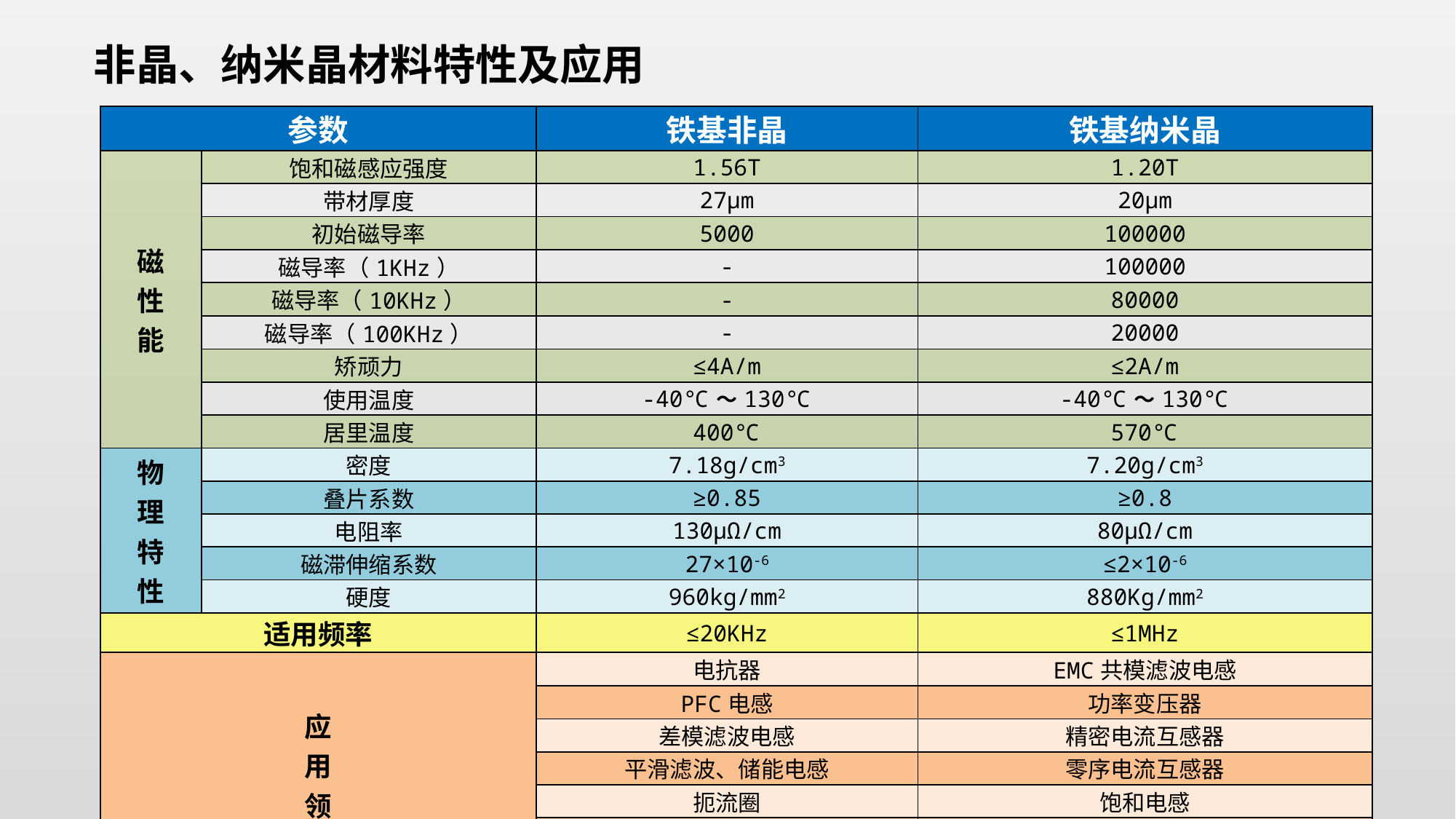

非晶、纳米晶材料特性及应用
| 参数 |  | 铁基非晶 | 铁基纳米晶 |
| --- | --- | --- | --- |
| 磁 性 能 | 饱和磁感应强度 | 1.56T | 1.20T |
|  | 带材厚度 | 27μm | 20μm |
|  | 初始磁导率 | 5000 | 100000 |
|  | 磁导率（1KHz） | - | 100000 |
|  | 磁导率（10KHz） | - | 80000 |
|  | 磁导率（100KHz） | - | 20000 |
|  | 矫顽力 | ≤4A/m | ≤2A/m |
|  | 使用温度 | -40℃～130℃ | -40℃～130℃ |
|  | 居里温度 | 400℃ | 570℃ |
| 物 理 特 性 | 密度 | 7.18g/cm3 | 7.20g/cm3 |
|  | 叠片系数 | ≥0.85 | ≥0.8 |
|  | 电阻率 | 130μΩ/cm | 80μΩ/cm |
|  | 磁滞伸缩系数 | 27×10-6 | ≤2×10-6 |
|  | 硬度 | 960kg/mm2 | 880Kg/mm2 |
| 适用频率 |  | ≤20KHz | ≤1MHz |
| 应 用 领 域 |  | 电抗器 | EMC共模滤波电感 |
|  |  | PFC电感 | 功率变压器 |
|  |  | 差模滤波电感 | 精密电流互感器 |
|  |  | 平滑滤波、储能电感 | 零序电流互感器 |
|  |  | 扼流圈 | 饱和电感 |
|  |  | 核磁共振屏蔽 | 尖峰抑制器 |
|  |  | 非晶电机 | 防盗磁条 |
|  |  | 配电变压器 | 电磁屏蔽片 |